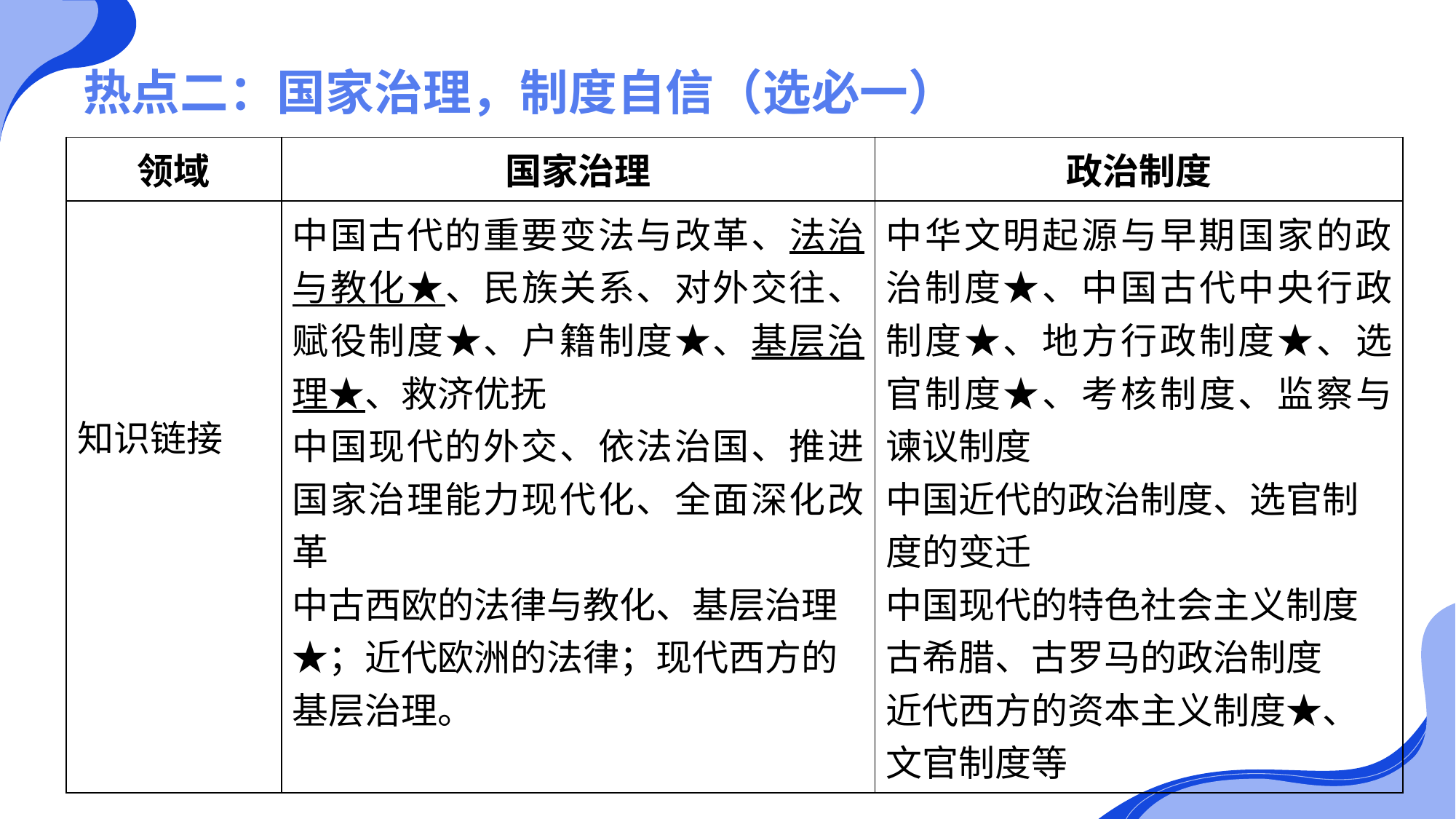

# 热点二：国家治理，制度自信（选必一）
| 领域 | 国家治理 | 政治制度 |
| --- | --- | --- |
| 知识链接 | 中国古代的重要变法与改革、法治与教化★、民族关系、对外交往、赋役制度★、户籍制度★、基层治理★、救济优抚 中国现代的外交、依法治国、推进国家治理能力现代化、全面深化改革 中古西欧的法律与教化、基层治理★；近代欧洲的法律；现代西方的基层治理。 | 中华文明起源与早期国家的政治制度★、中国古代中央行政制度★、地方行政制度★、选官制度★、考核制度、监察与谏议制度 中国近代的政治制度、选官制度的变迁 中国现代的特色社会主义制度 古希腊、古罗马的政治制度 近代西方的资本主义制度★、文官制度等 |